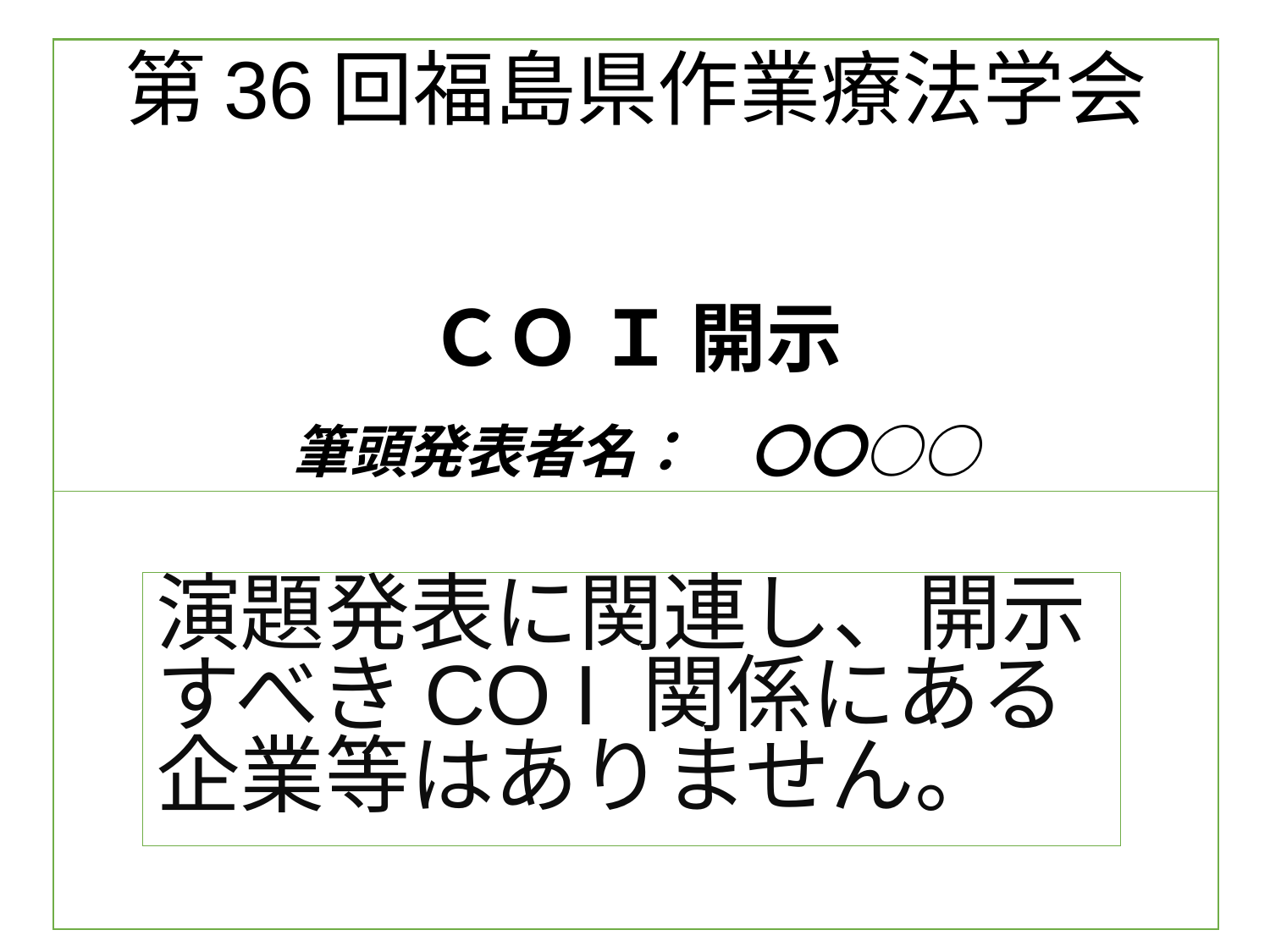

第36回福島県作業療法学会　
ＣＯ Ｉ 開示
　
筆頭発表者名：　〇〇○○

演題発表に関連し、開示すべきCO I 関係にある企業等はありません。